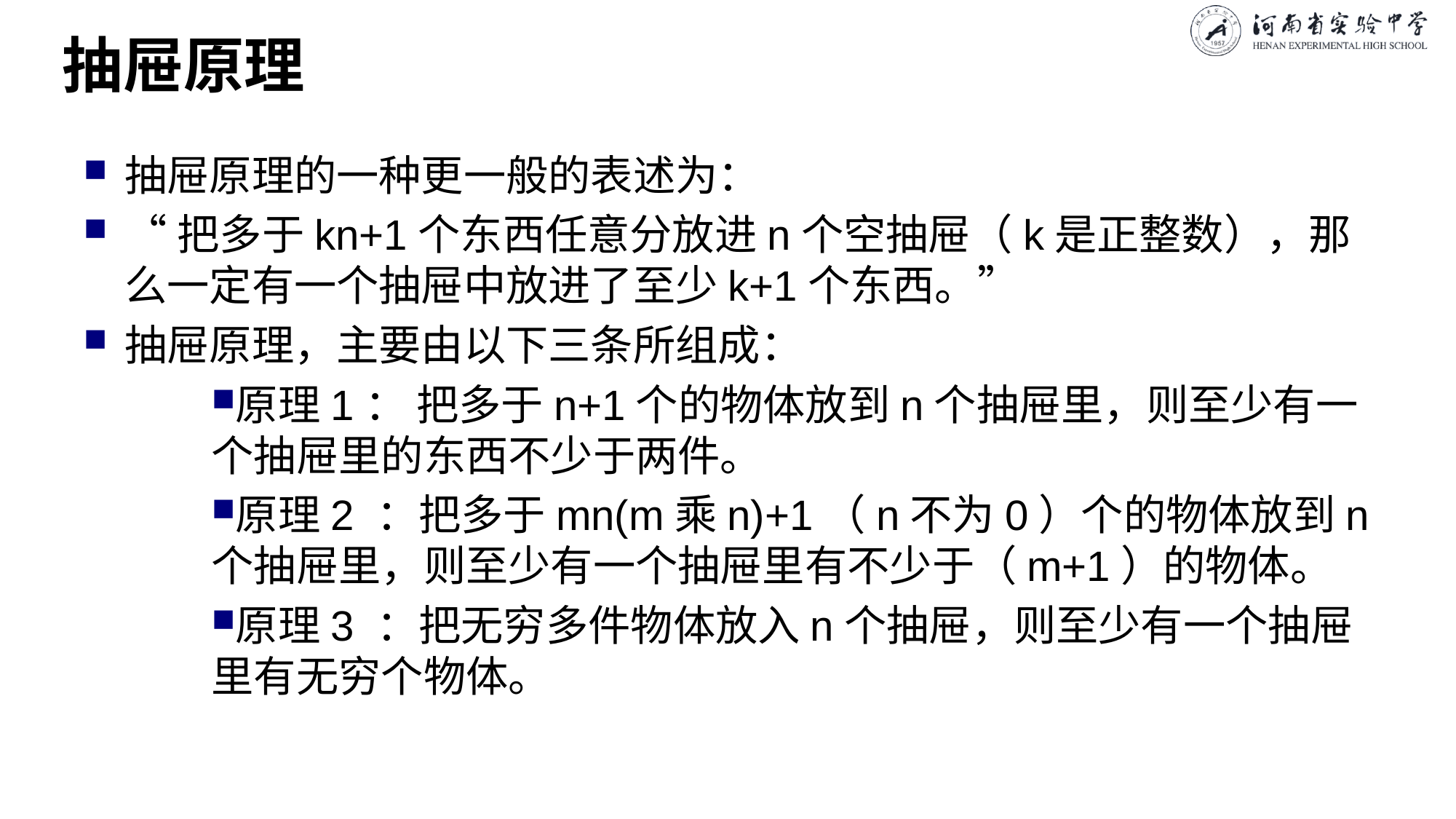

# 抽屉原理
抽屉原理的一种更一般的表述为：
“把多于kn+1个东西任意分放进n个空抽屉（k是正整数），那么一定有一个抽屉中放进了至少k+1个东西。”
抽屉原理，主要由以下三条所组成：
原理1： 把多于n+1个的物体放到n个抽屉里，则至少有一个抽屉里的东西不少于两件。
原理2 ：把多于mn(m乘n)+1（n不为0）个的物体放到n个抽屉里，则至少有一个抽屉里有不少于（m+1）的物体。
原理3 ：把无穷多件物体放入n个抽屉，则至少有一个抽屉里有无穷个物体。